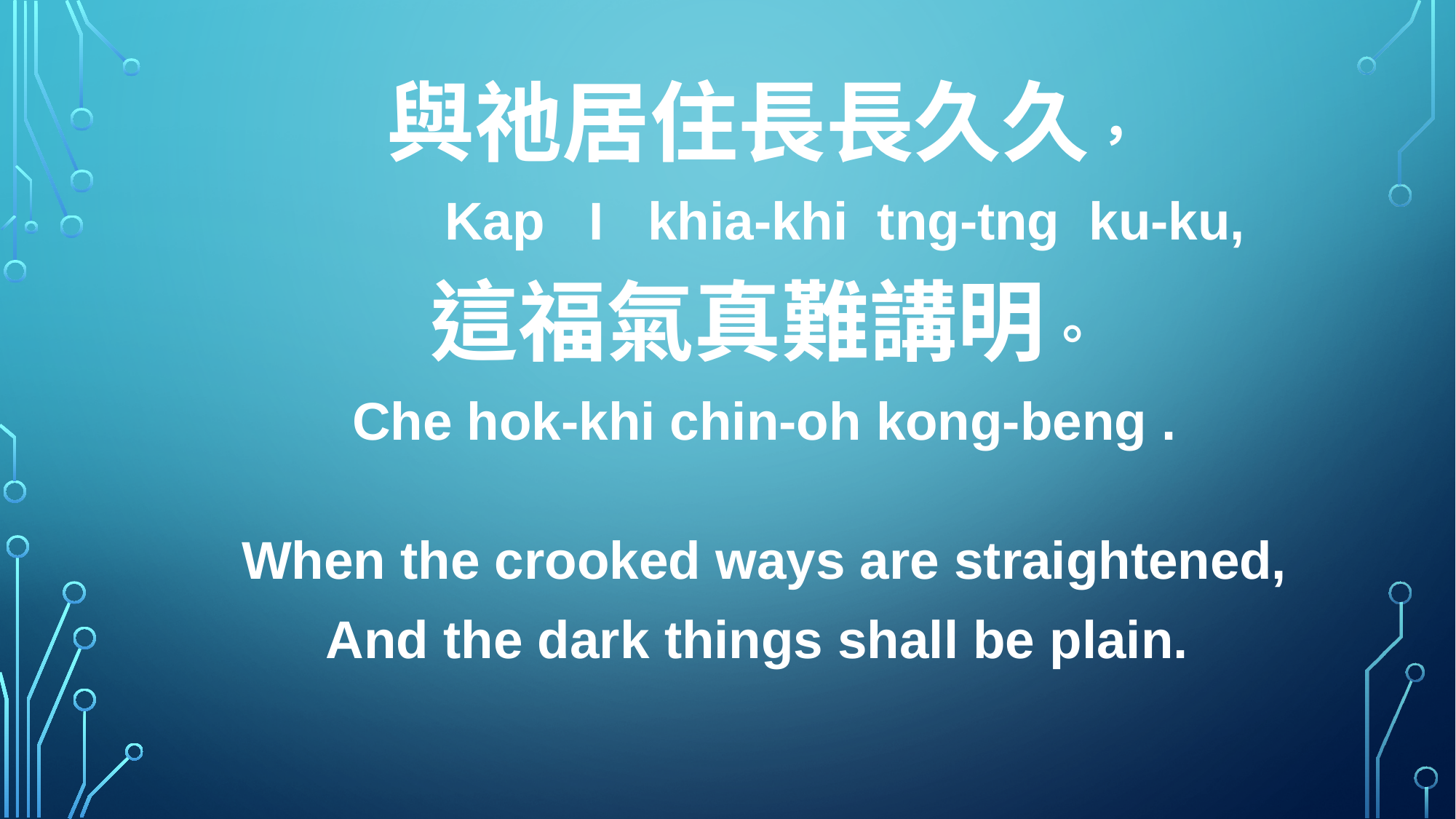

與祂居住長長久久，
                 Kap   I   khia-khi  tng-tng  ku-ku,
這福氣真難講明。
Che hok-khi chin-oh kong-beng .

When the crooked ways are straightened,
And the dark things shall be plain.